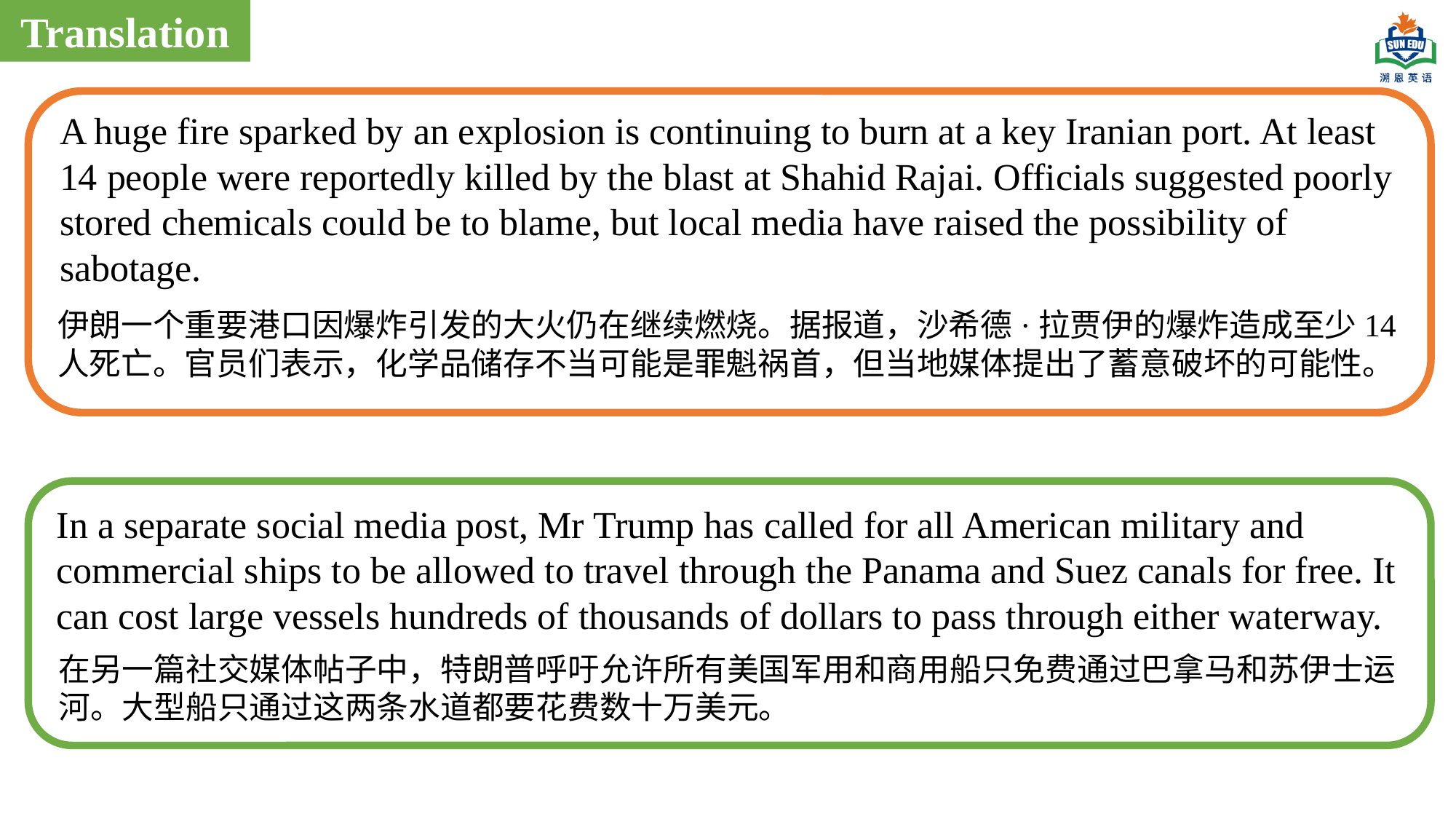

Translation

A huge fire sparked by an explosion is continuing to burn at a key Iranian port. At least 14 people were reportedly killed by the blast at Shahid Rajai. Officials suggested poorly stored chemicals could be to blame, but local media have raised the possibility of sabotage.
伊朗一个重要港口因爆炸引发的大火仍在继续燃烧。据报道，沙希德·拉贾伊的爆炸造成至少14人死亡。官员们表示，化学品储存不当可能是罪魁祸首，但当地媒体提出了蓄意破坏的可能性。

In a separate social media post, Mr Trump has called for all American military and commercial ships to be allowed to travel through the Panama and Suez canals for free. It can cost large vessels hundreds of thousands of dollars to pass through either waterway.
在另一篇社交媒体帖子中，特朗普呼吁允许所有美国军用和商用船只免费通过巴拿马和苏伊士运河。大型船只通过这两条水道都要花费数十万美元。